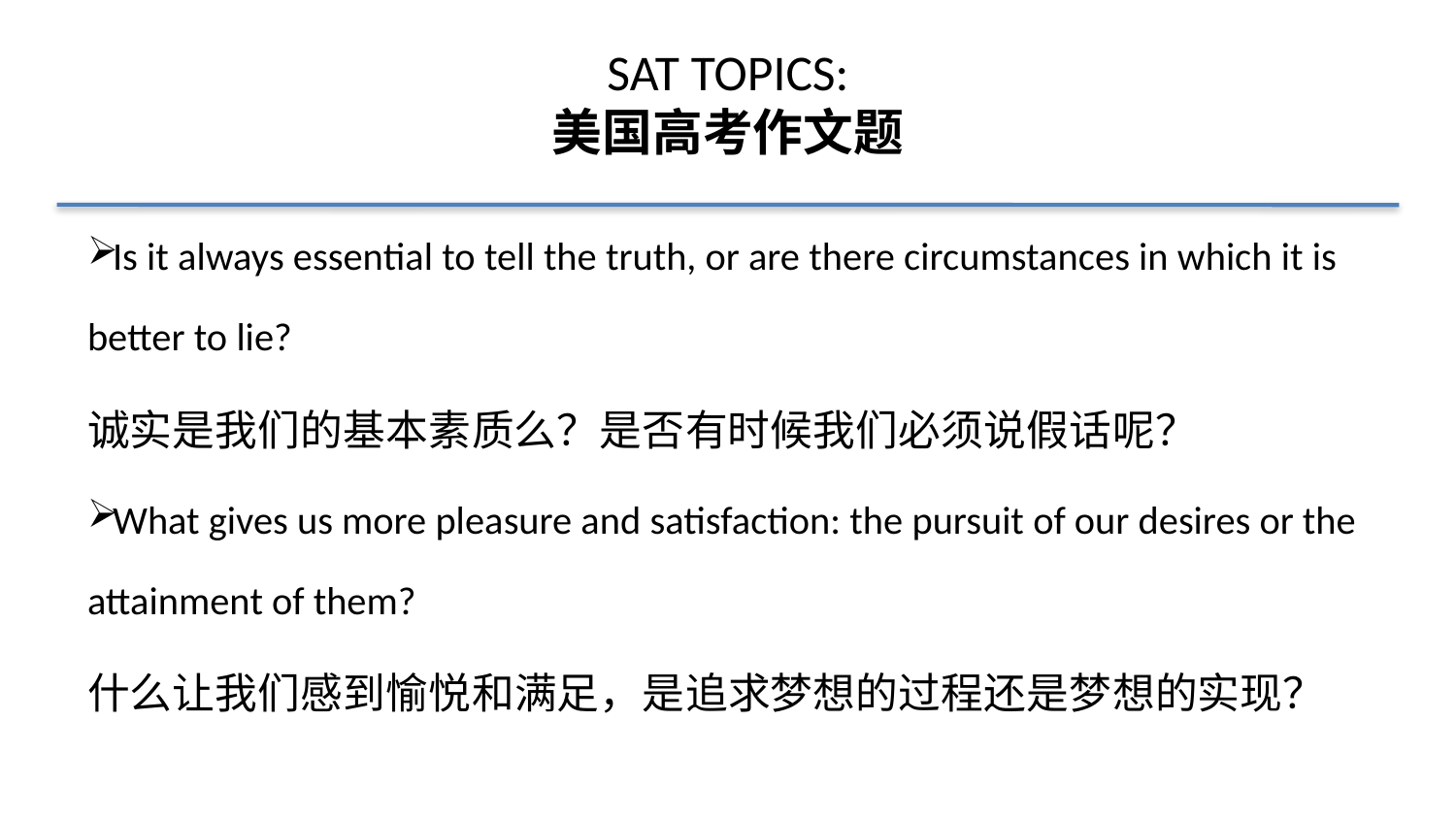

# SAT TOPICS: 美国高考作文题
Is it always essential to tell the truth, or are there circumstances in which it is better to lie?
诚实是我们的基本素质么？是否有时候我们必须说假话呢？
What gives us more pleasure and satisfaction: the pursuit of our desires or the attainment of them?
什么让我们感到愉悦和满足，是追求梦想的过程还是梦想的实现？